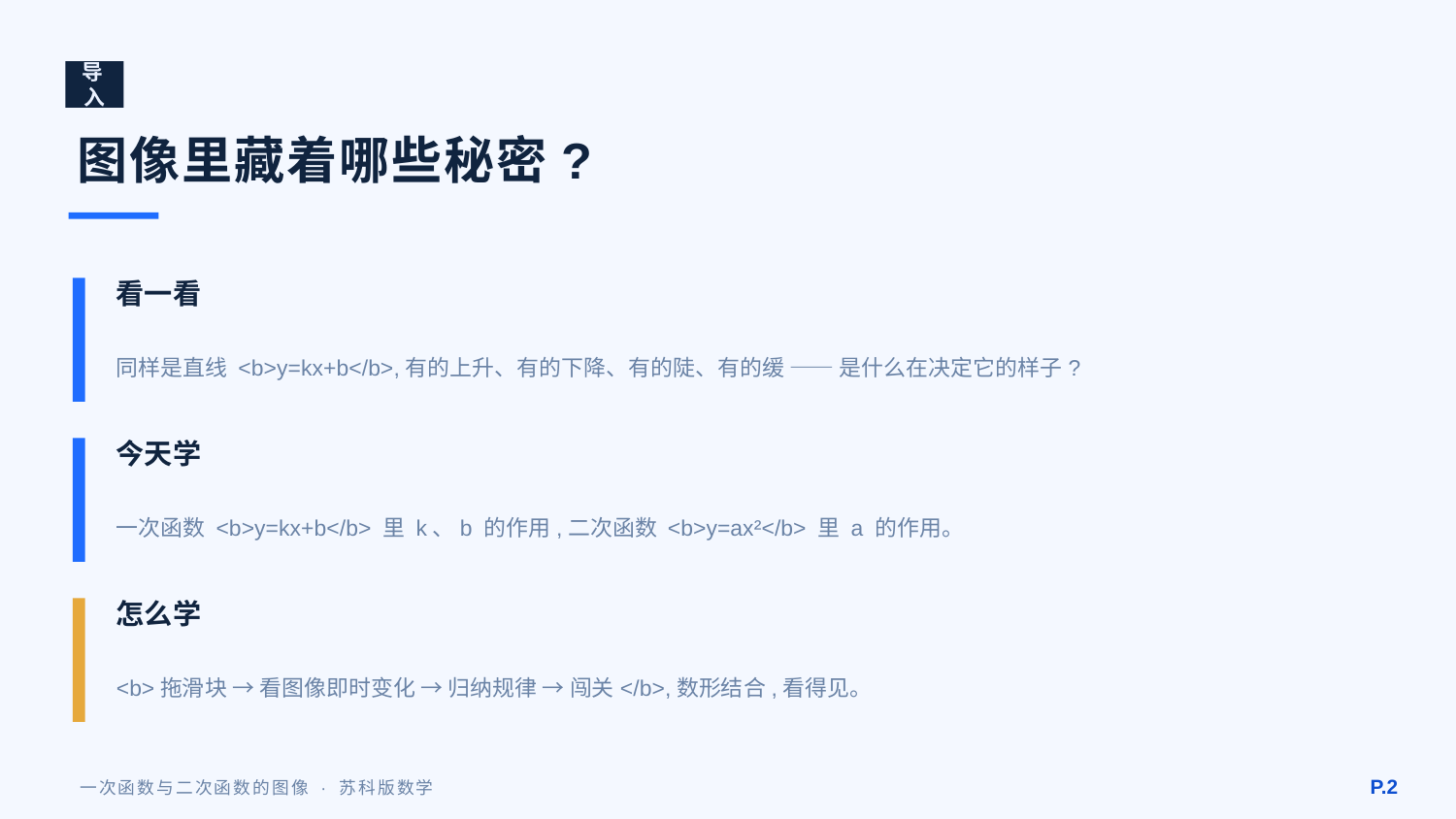

导入

图像里藏着哪些秘密?

看一看

同样是直线 <b>y=kx+b</b>,有的上升、有的下降、有的陡、有的缓 —— 是什么在决定它的样子?
今天学

一次函数 <b>y=kx+b</b> 里 k、b 的作用,二次函数 <b>y=ax²</b> 里 a 的作用。
怎么学

<b>拖滑块 → 看图像即时变化 → 归纳规律 → 闯关</b>,数形结合,看得见。
P.2
一次函数与二次函数的图像 · 苏科版数学